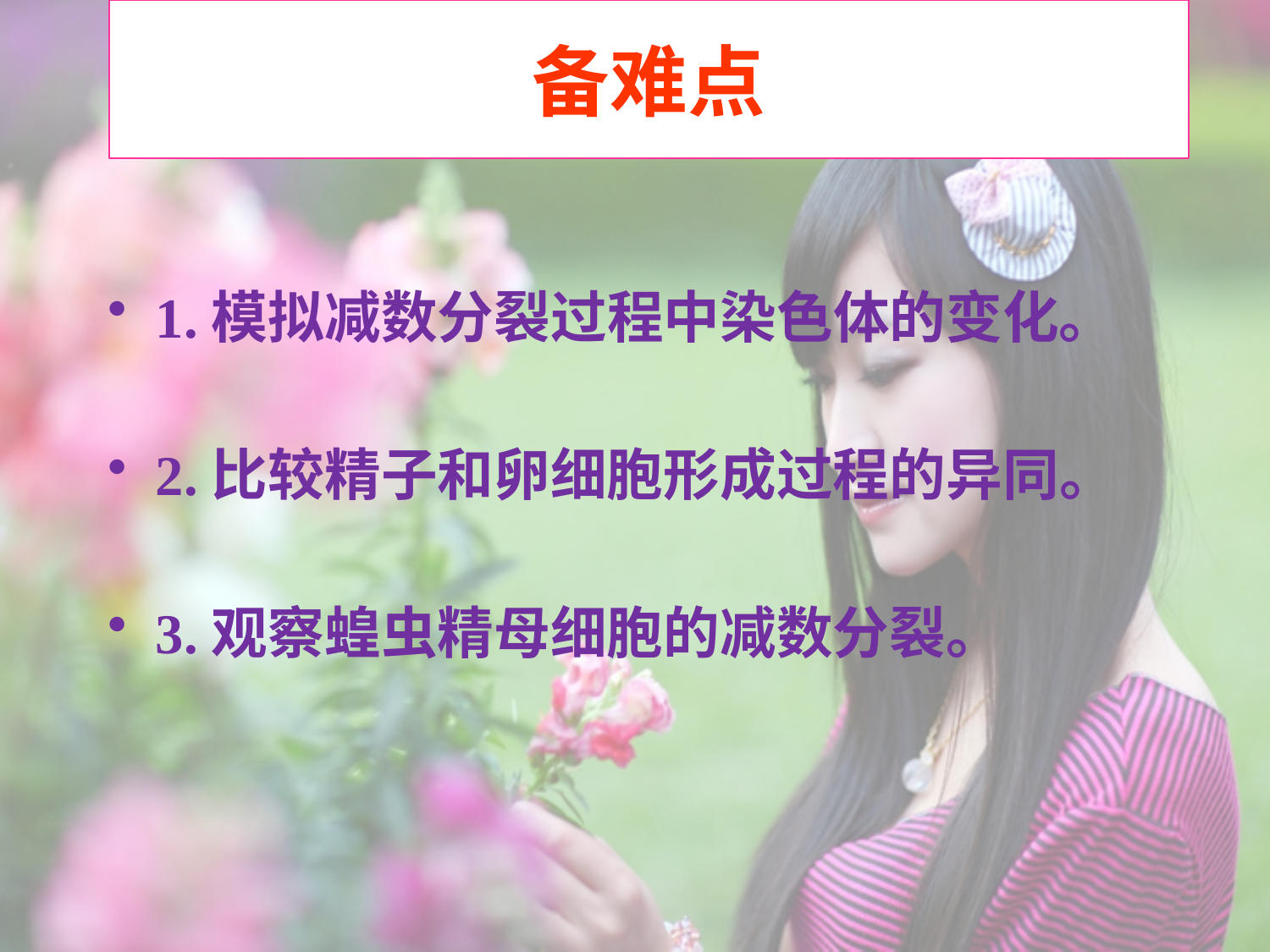

# 备难点
1.模拟减数分裂过程中染色体的变化。

2.比较精子和卵细胞形成过程的异同。

3.观察蝗虫精母细胞的减数分裂。